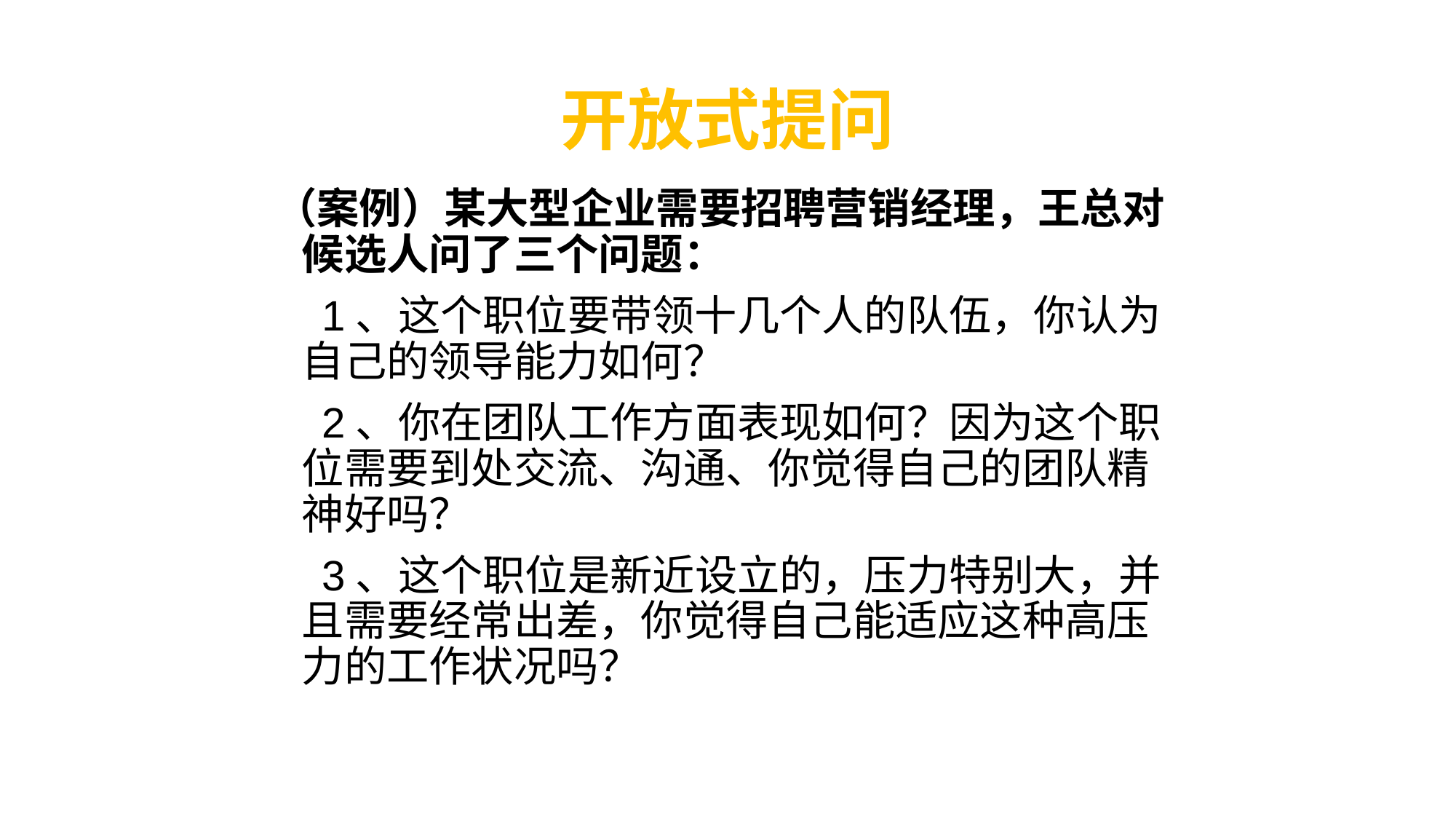

# 开放式提问
（案例）某大型企业需要招聘营销经理，王总对候选人问了三个问题：
    1、这个职位要带领十几个人的队伍，你认为自己的领导能力如何？
    2、你在团队工作方面表现如何？因为这个职位需要到处交流、沟通、你觉得自己的团队精神好吗？
    3、这个职位是新近设立的，压力特别大，并且需要经常出差，你觉得自己能适应这种高压力的工作状况吗？